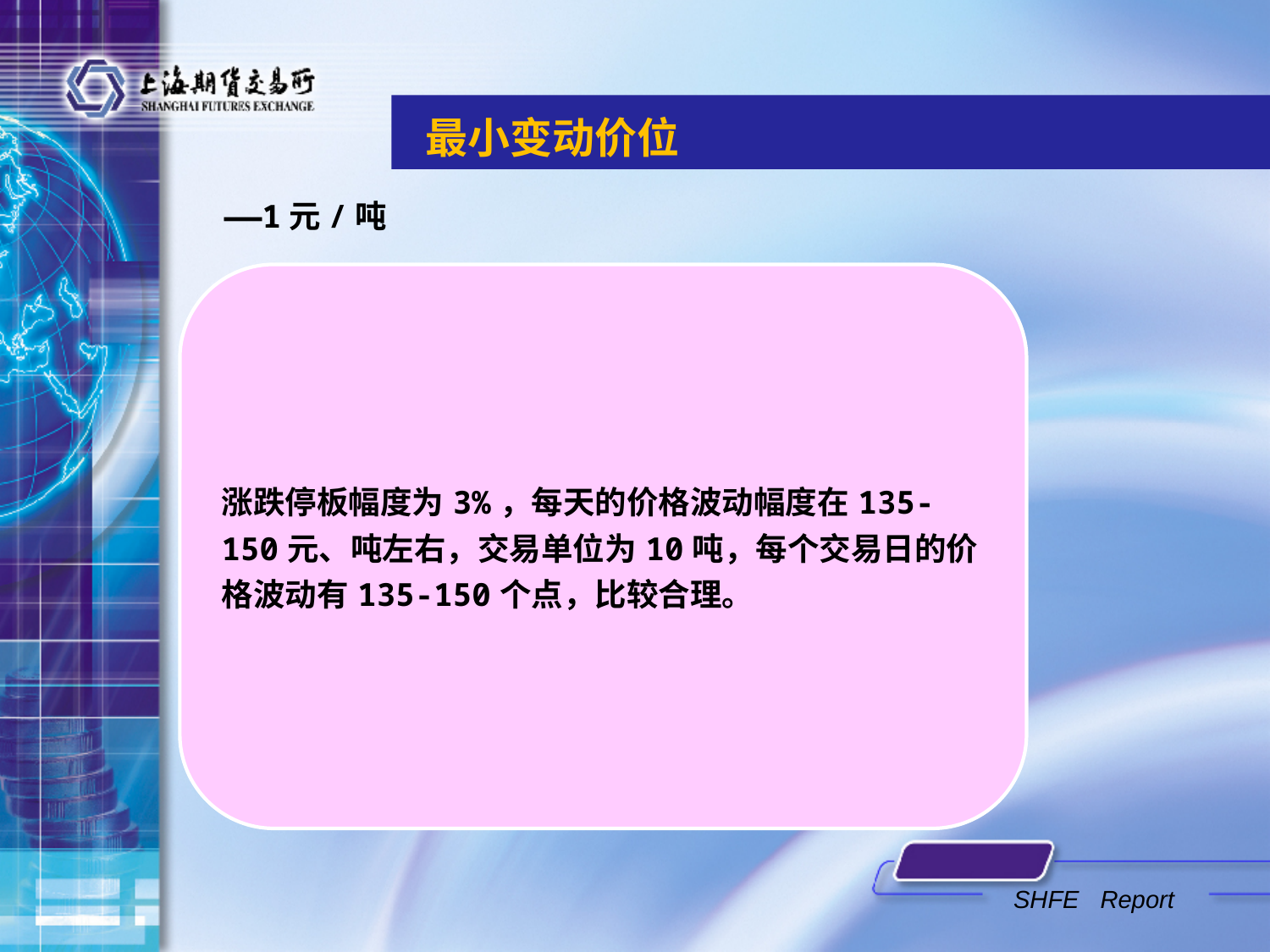

最小变动价位
——1元/吨
涨跌停板幅度为3%，每天的价格波动幅度在135-150元、吨左右，交易单位为10吨，每个交易日的价格波动有135-150个点，比较合理。